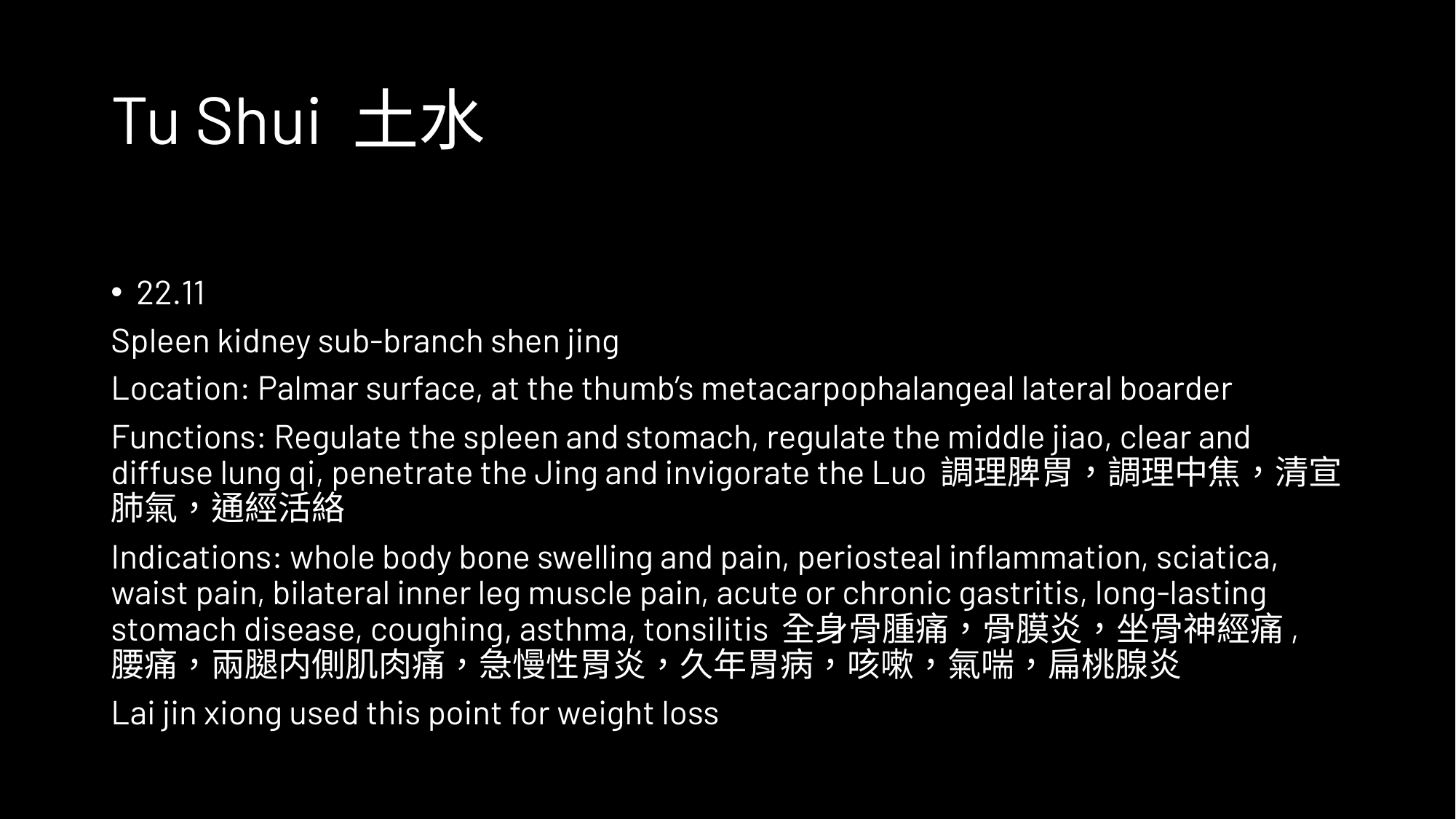

# Tu Shui 土水

22.11
Spleen kidney sub-branch shen jing
Location: Palmar surface, at the thumb’s metacarpophalangeal lateral boarder
Functions: Regulate the spleen and stomach, regulate the middle jiao, clear and diffuse lung qi, penetrate the Jing and invigorate the Luo 調理脾胃，調理中焦，清宣肺氣，通經活絡
Indications: whole body bone swelling and pain, periosteal inflammation, sciatica, waist pain, bilateral inner leg muscle pain, acute or chronic gastritis, long-lasting stomach disease, coughing, asthma, tonsilitis 全身骨腫痛，骨膜炎，坐骨神經痛, 腰痛，兩腿内側肌肉痛，急慢性胃炎，久年胃病，咳嗽，氣喘，扁桃腺炎
Lai jin xiong used this point for weight loss